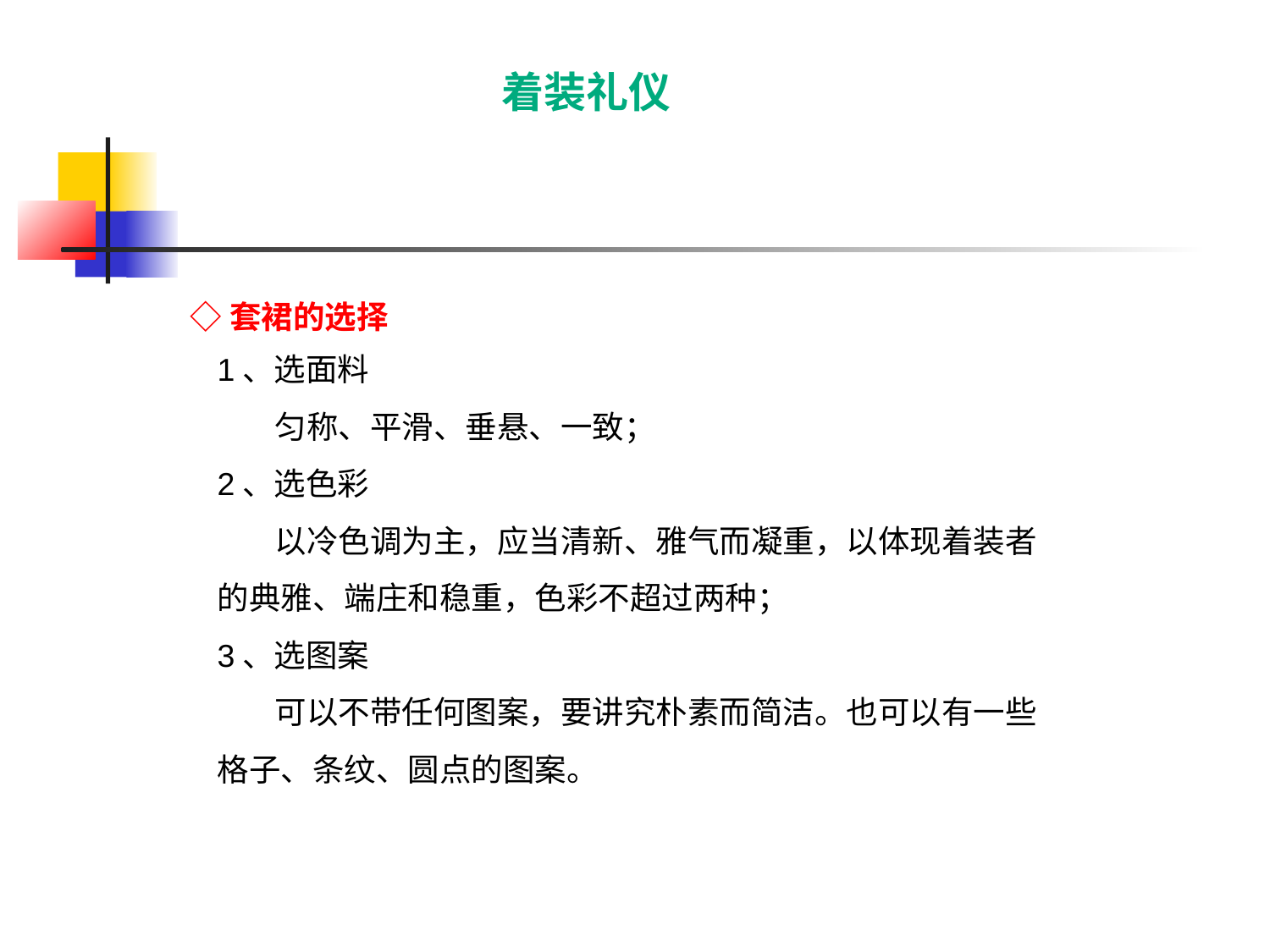

着装礼仪
# ◇套裙的选择
1、选面料
       匀称、平滑、垂悬、一致；
2、选色彩
       以冷色调为主，应当清新、雅气而凝重，以体现着装者的典雅、端庄和稳重，色彩不超过两种；
3、选图案
       可以不带任何图案，要讲究朴素而简洁。也可以有一些格子、条纹、圆点的图案。